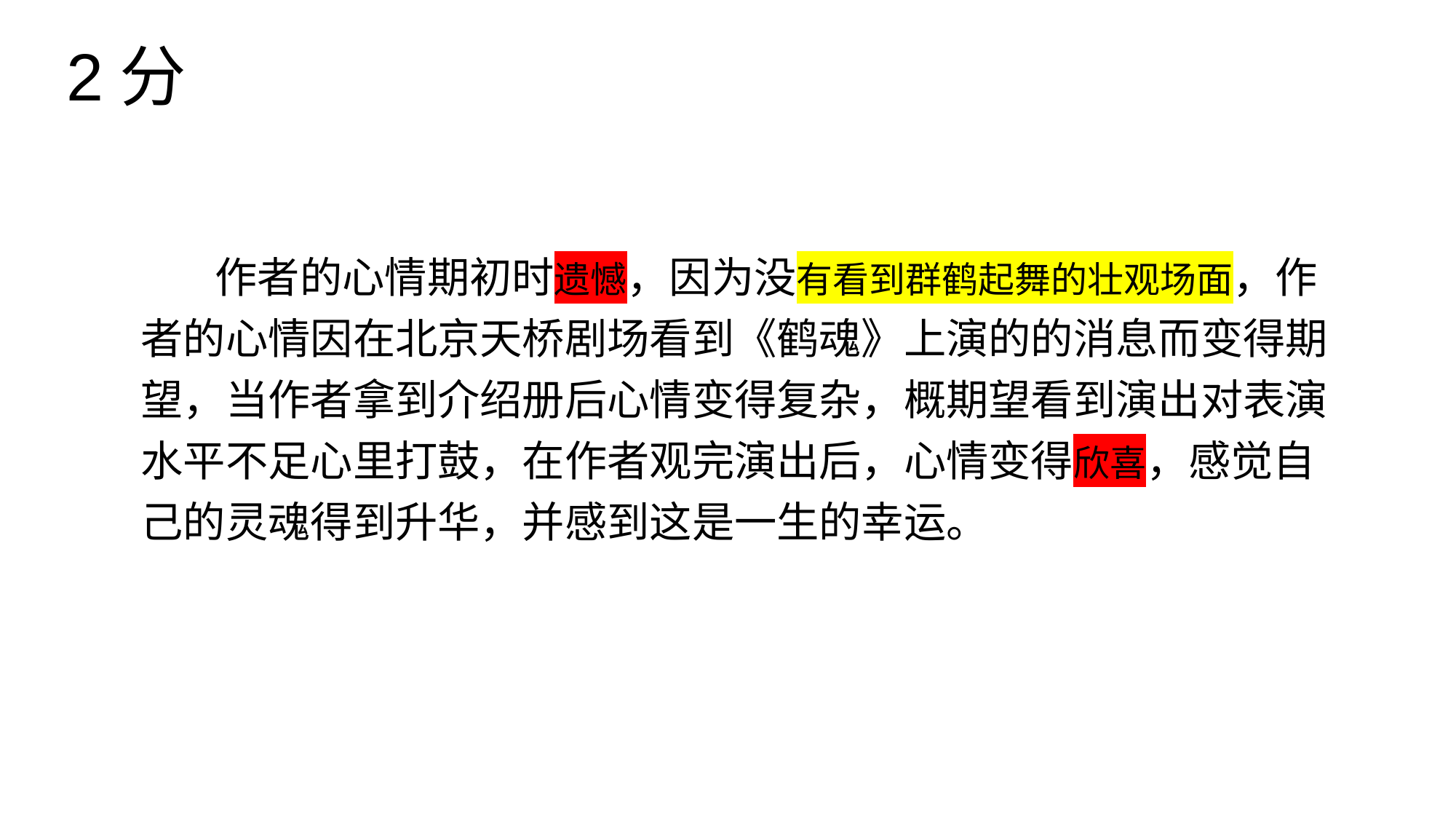

# 2分
 作者的心情期初时遗憾，因为没有看到群鹤起舞的壮观场面，作者的心情因在北京天桥剧场看到《鹤魂》上演的的消息而变得期望，当作者拿到介绍册后心情变得复杂，概期望看到演出对表演水平不足心里打鼓，在作者观完演出后，心情变得欣喜，感觉自己的灵魂得到升华，并感到这是一生的幸运。